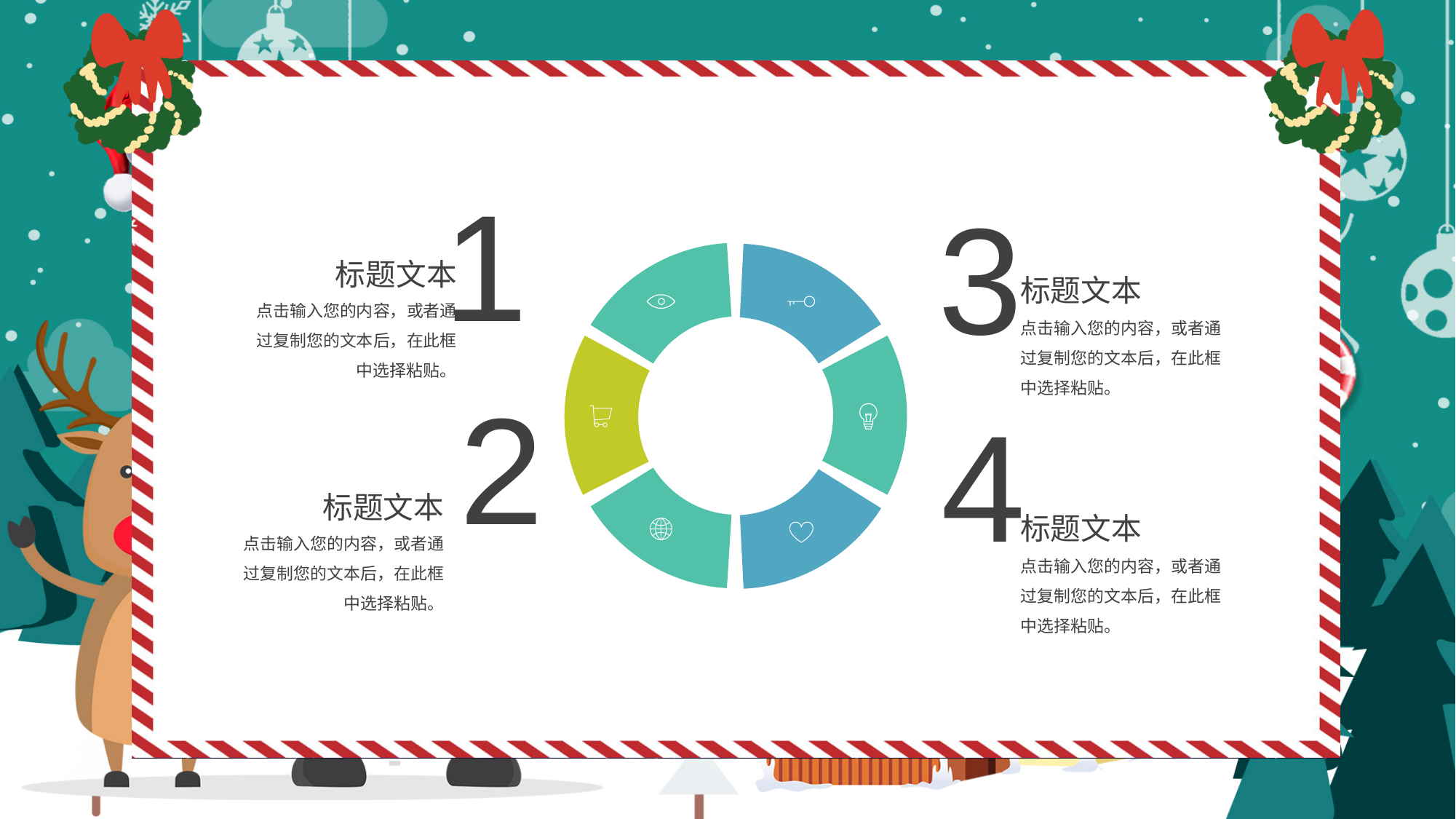

1
3
标题文本

标题文本
点击输入您的内容，或者通过复制您的文本后，在此框中选择粘贴。
点击输入您的内容，或者通过复制您的文本后，在此框中选择粘贴。
2
4
标题文本
标题文本
点击输入您的内容，或者通过复制您的文本后，在此框中选择粘贴。
点击输入您的内容，或者通过复制您的文本后，在此框中选择粘贴。